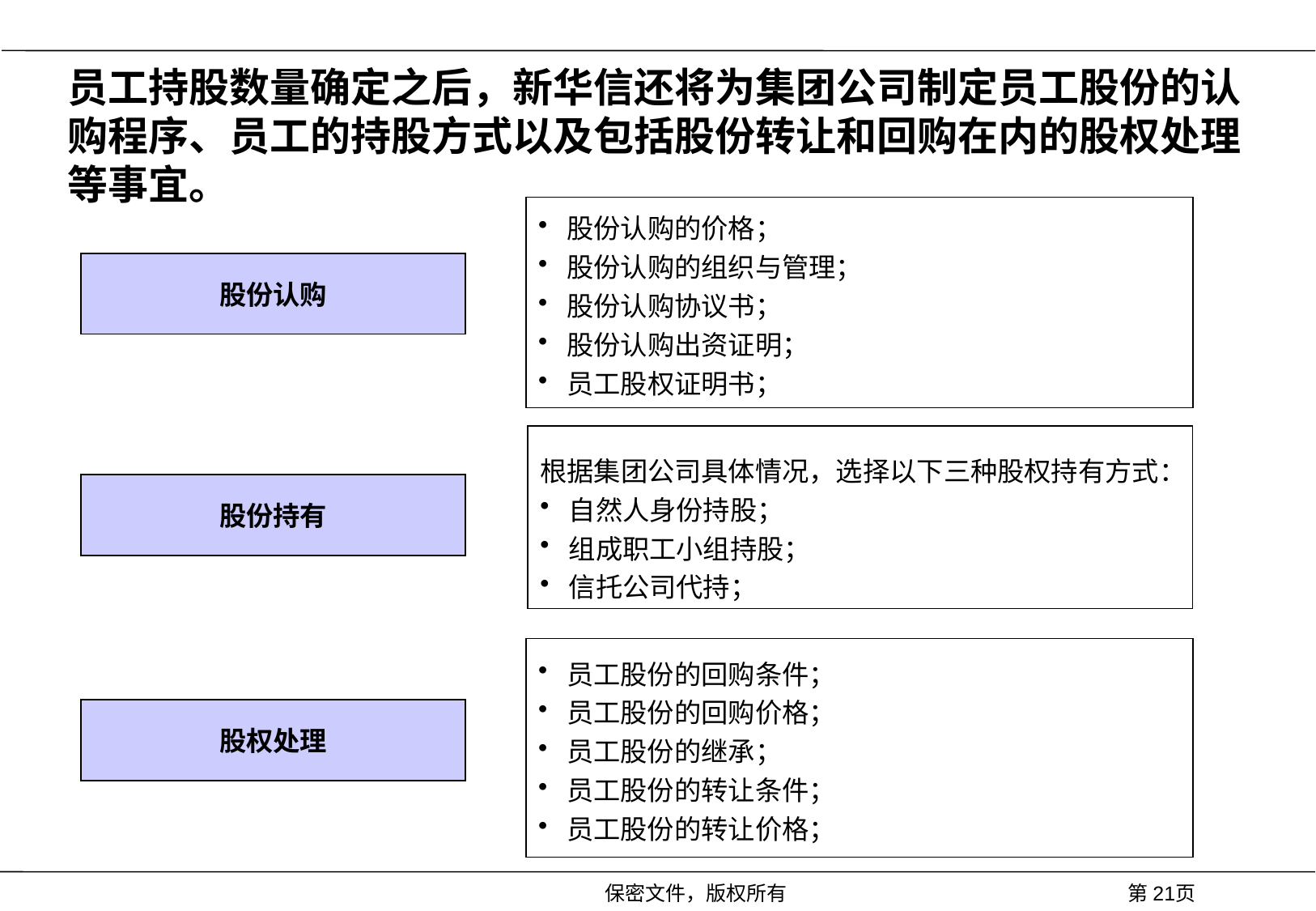

# 员工持股数量确定之后，新华信还将为集团公司制定员工股份的认购程序、员工的持股方式以及包括股份转让和回购在内的股权处理等事宜。
股份认购的价格；
股份认购的组织与管理；
股份认购协议书；
股份认购出资证明；
员工股权证明书；
股份认购
根据集团公司具体情况，选择以下三种股权持有方式：
自然人身份持股；
组成职工小组持股；
信托公司代持；
股份持有
员工股份的回购条件；
员工股份的回购价格；
员工股份的继承；
员工股份的转让条件；
员工股份的转让价格；
股权处理